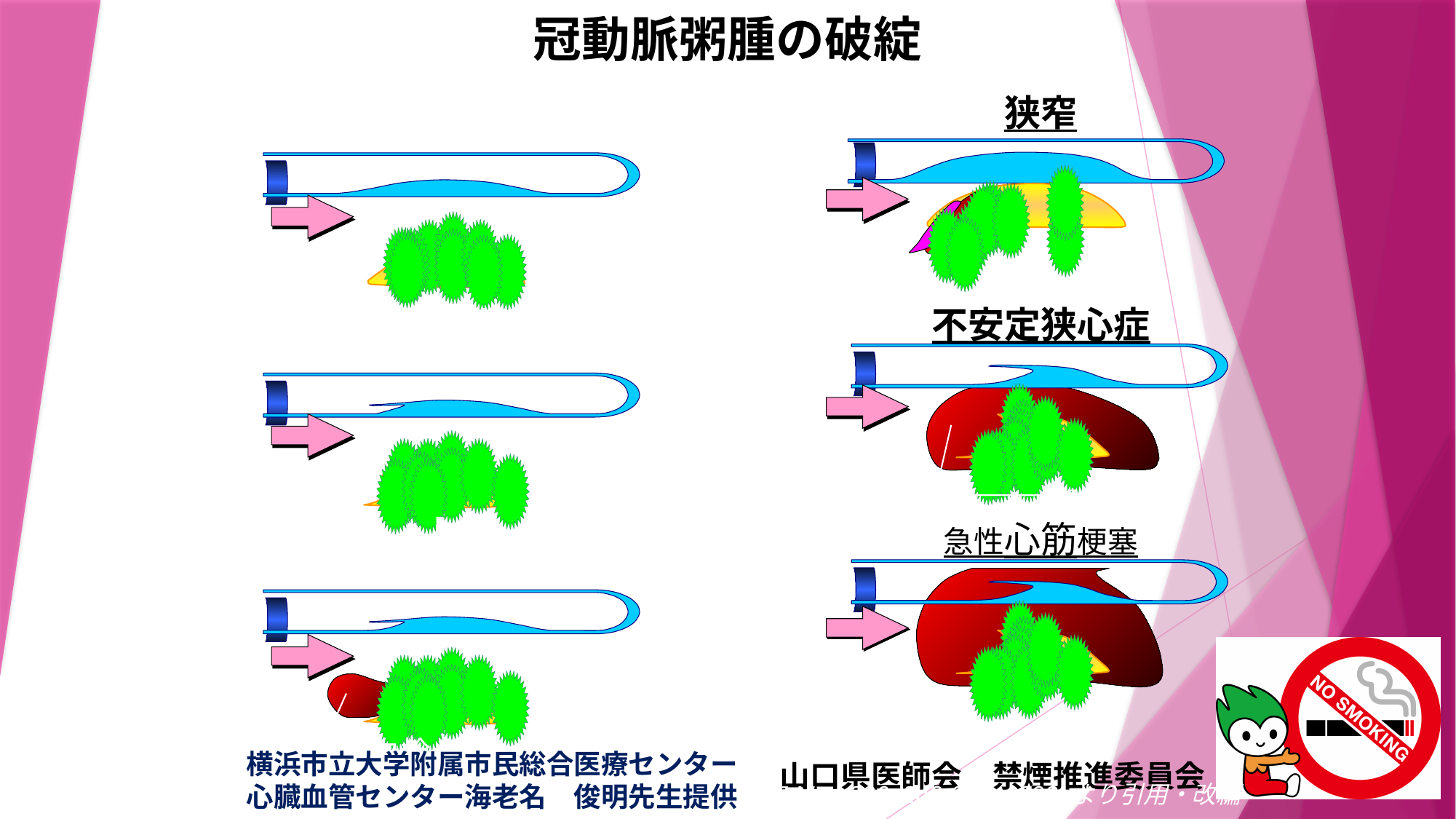

冠動脈粥腫の破綻
狭窄

血流

不安定狭心症

破綻

壁在血栓
急性心筋梗塞

血栓
横浜市立大学附属市民総合医療センター
心臓血管センター海老名　俊明先生提供
Fuster V et al: N Engl J Med 326: 242-250, 1992.より引用・改編